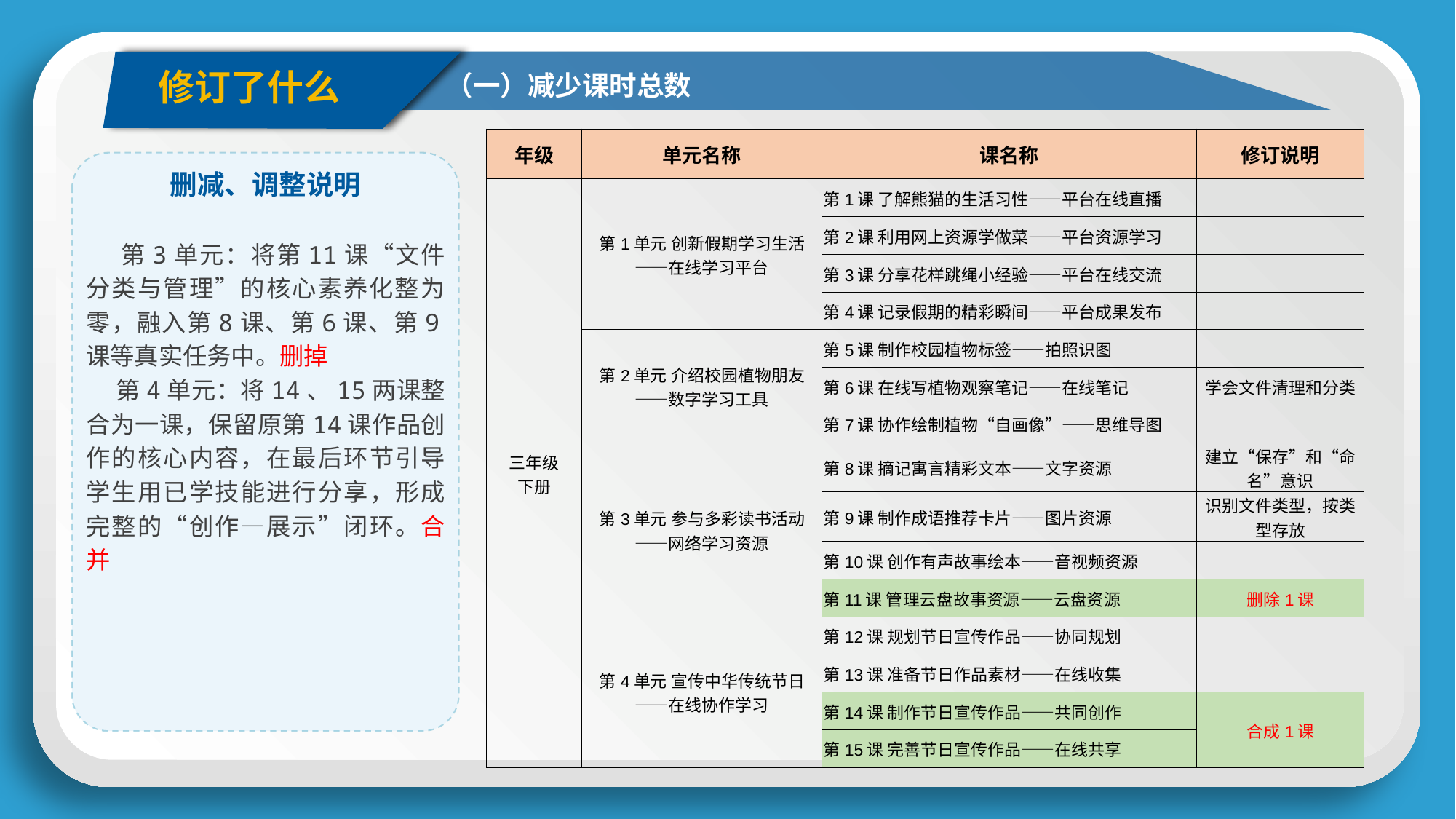

修订了什么
（一）减少课时总数
| 年级 | 单元名称 | 课名称 | 修订说明 |
| --- | --- | --- | --- |
| 三年级 下册 | 第1单元 创新假期学习生活 ——在线学习平台 | 第1课 了解熊猫的生活习性——平台在线直播 |  |
|  |  | 第2课 利用网上资源学做菜——平台资源学习 |  |
|  |  | 第3课 分享花样跳绳小经验——平台在线交流 |  |
|  |  | 第4课 记录假期的精彩瞬间——平台成果发布 |  |
|  | 第2单元 介绍校园植物朋友 ——数字学习工具 | 第5课 制作校园植物标签——拍照识图 |  |
|  |  | 第6课 在线写植物观察笔记——在线笔记 | 学会文件清理和分类 |
|  |  | 第7课 协作绘制植物“自画像”——思维导图 |  |
|  | 第3单元 参与多彩读书活动 ——网络学习资源 | 第8课 摘记寓言精彩文本——文字资源 | 建立“保存”和“命名”意识 |
|  |  | 第9课 制作成语推荐卡片——图片资源 | 识别文件类型，按类型存放 |
|  |  | 第10课 创作有声故事绘本——音视频资源 |  |
|  |  | 第11课 管理云盘故事资源——云盘资源 | 删除1课 |
|  | 第4单元 宣传中华传统节日 ——在线协作学习 | 第12课 规划节日宣传作品——协同规划 |  |
|  |  | 第13课 准备节日作品素材——在线收集 |  |
|  |  | 第14课 制作节日宣传作品——共同创作 | 合成1课 |
|  |  | 第15课 完善节日宣传作品——在线共享 |  |

删减、调整说明

    第3单元：将第11课“文件分类与管理”的核心素养化整为零，融入第8课、第6课、第9课等真实任务中。删掉
    第4单元：将14、15两课整合为一课，保留原第14课作品创作的核心内容，在最后环节引导学生用已学技能进行分享，形成完整的“创作—展示”闭环。合并